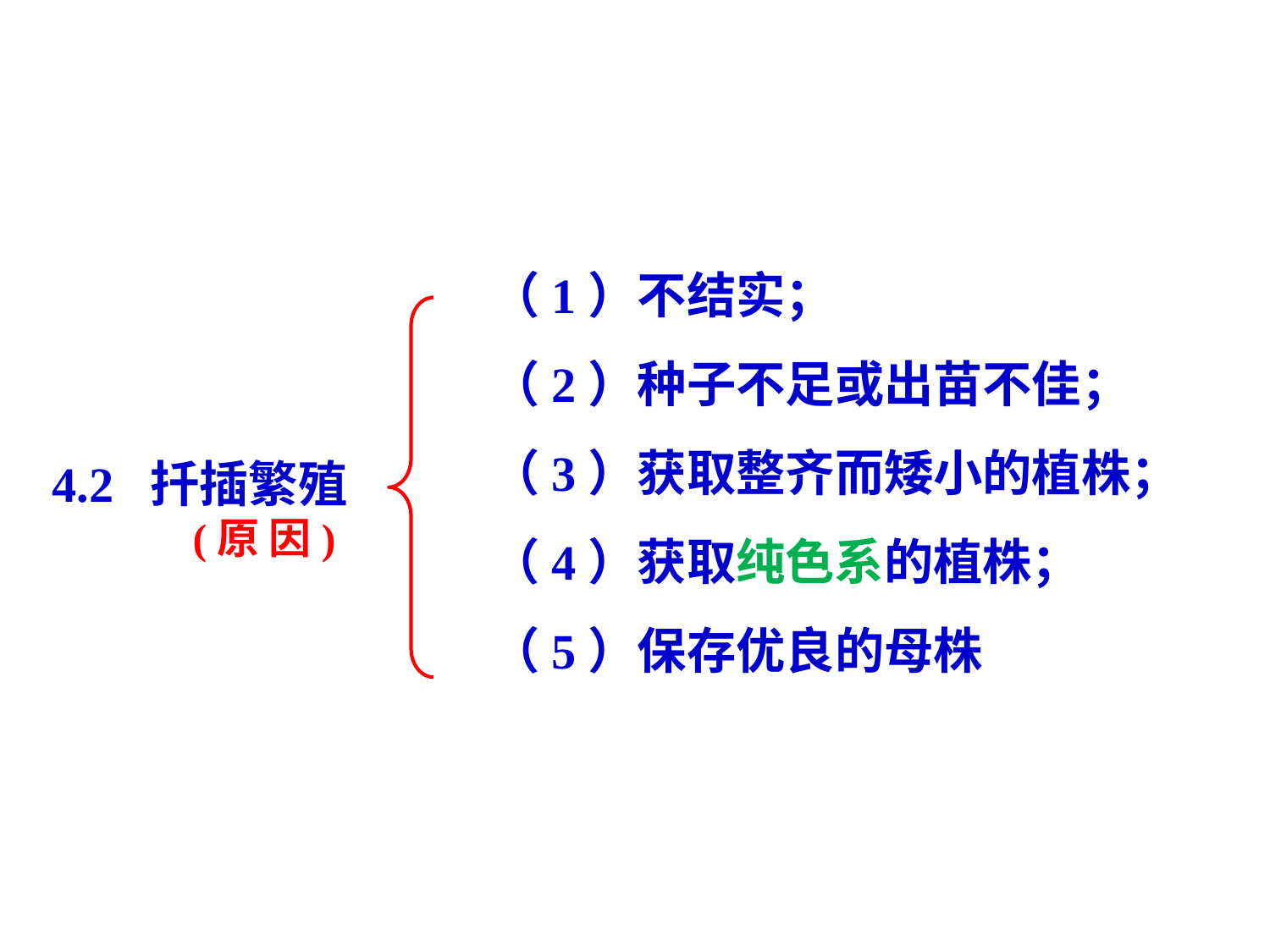

（1）不结实；
（2）种子不足或出苗不佳；
（3）获取整齐而矮小的植株；
（4）获取纯色系的植株；
（5）保存优良的母株

(原 因)
4.2  扦插繁殖